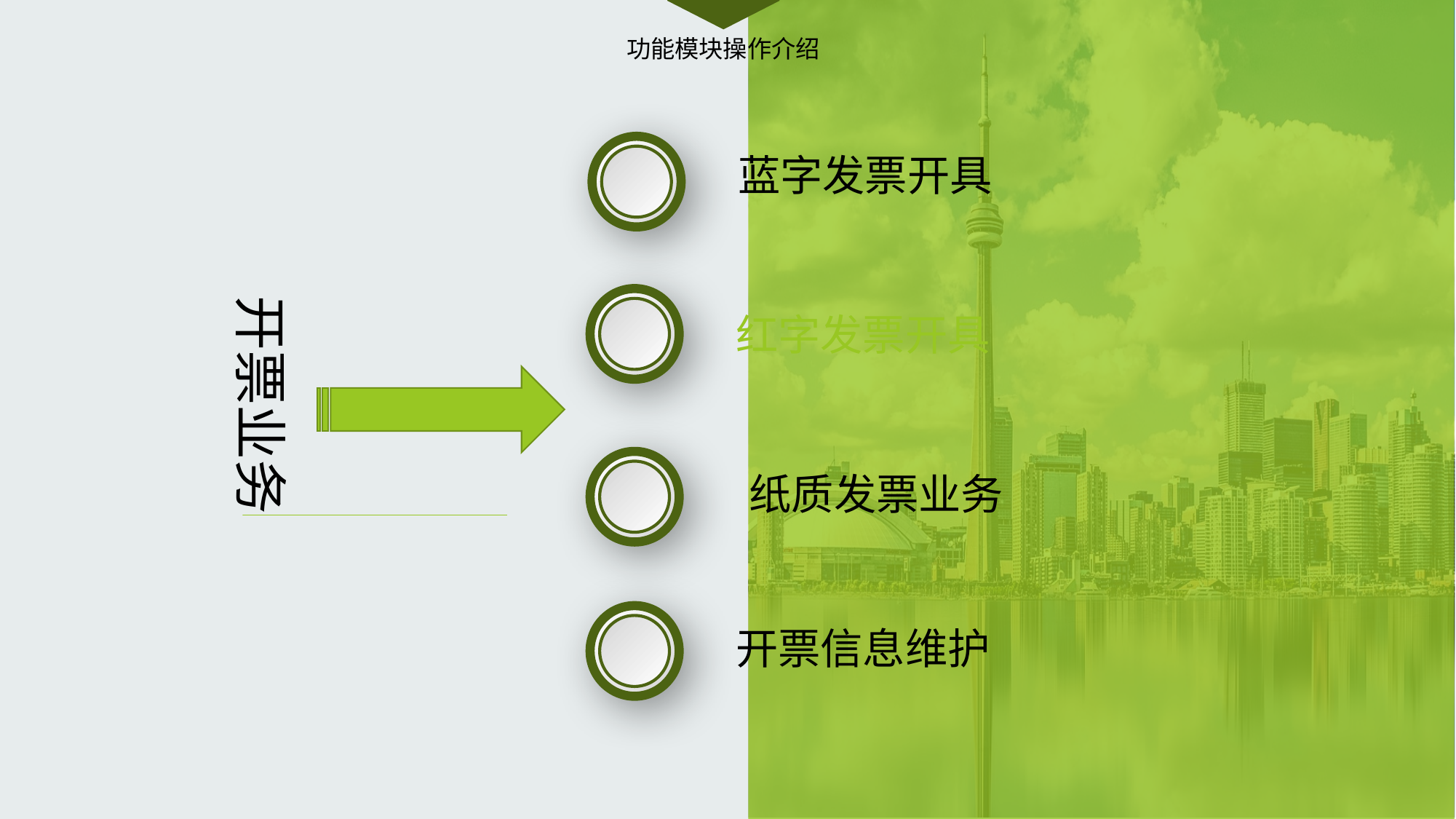

功能模块操作介绍

蓝字发票开具
开票业务

红字发票开具

 纸质发票业务

开票信息维护